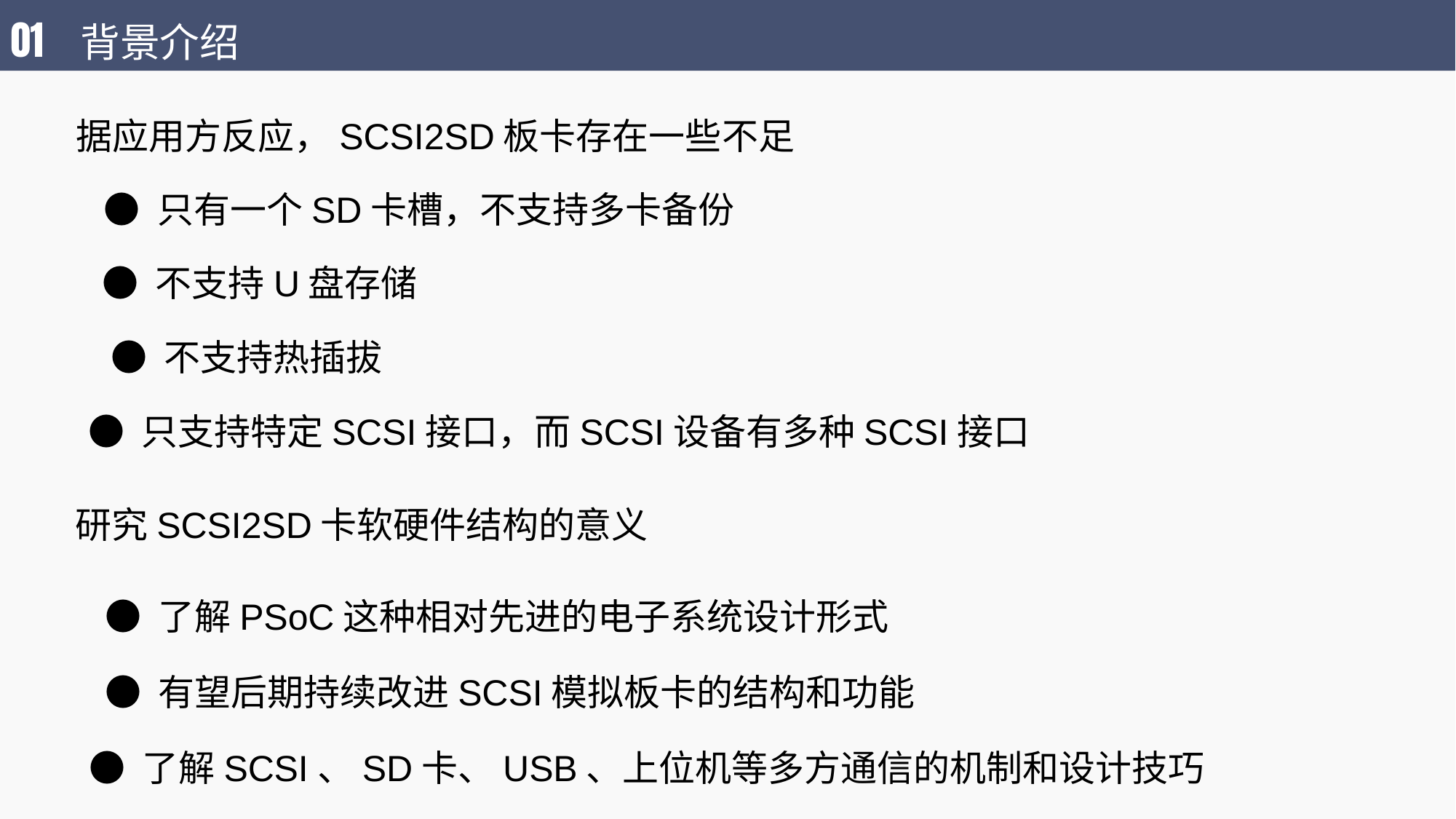

01   背景介绍
据应用方反应，SCSI2SD板卡存在一些不足
● 只有一个SD卡槽，不支持多卡备份
● 不支持U盘存储
● 不支持热插拔
● 只支持特定SCSI接口，而SCSI设备有多种SCSI接口
研究SCSI2SD卡软硬件结构的意义
● 了解PSoC这种相对先进的电子系统设计形式
● 有望后期持续改进SCSI模拟板卡的结构和功能
● 了解SCSI、SD卡、USB、上位机等多方通信的机制和设计技巧